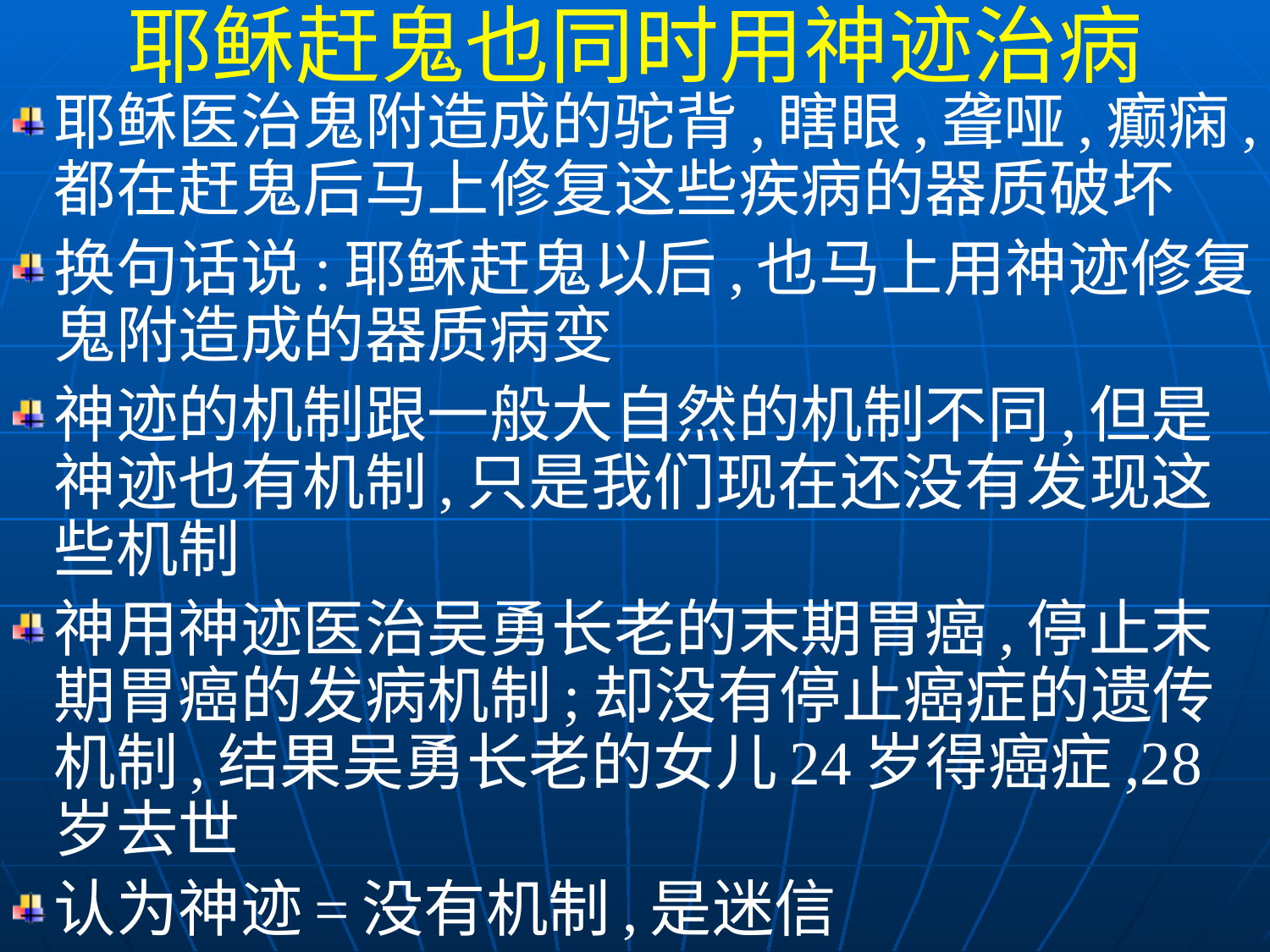

耶稣赶鬼也同时用神迹治病
耶稣医治鬼附造成的驼背,瞎眼,聋哑,癫痫,都在赶鬼后马上修复这些疾病的器质破坏
换句话说:耶稣赶鬼以后,也马上用神迹修复鬼附造成的器质病变
神迹的机制跟一般大自然的机制不同,但是神迹也有机制,只是我们现在还没有发现这些机制
神用神迹医治吴勇长老的末期胃癌,停止末期胃癌的发病机制;却没有停止癌症的遗传机制,结果吴勇长老的女儿24岁得癌症,28岁去世
认为神迹=没有机制,是迷信